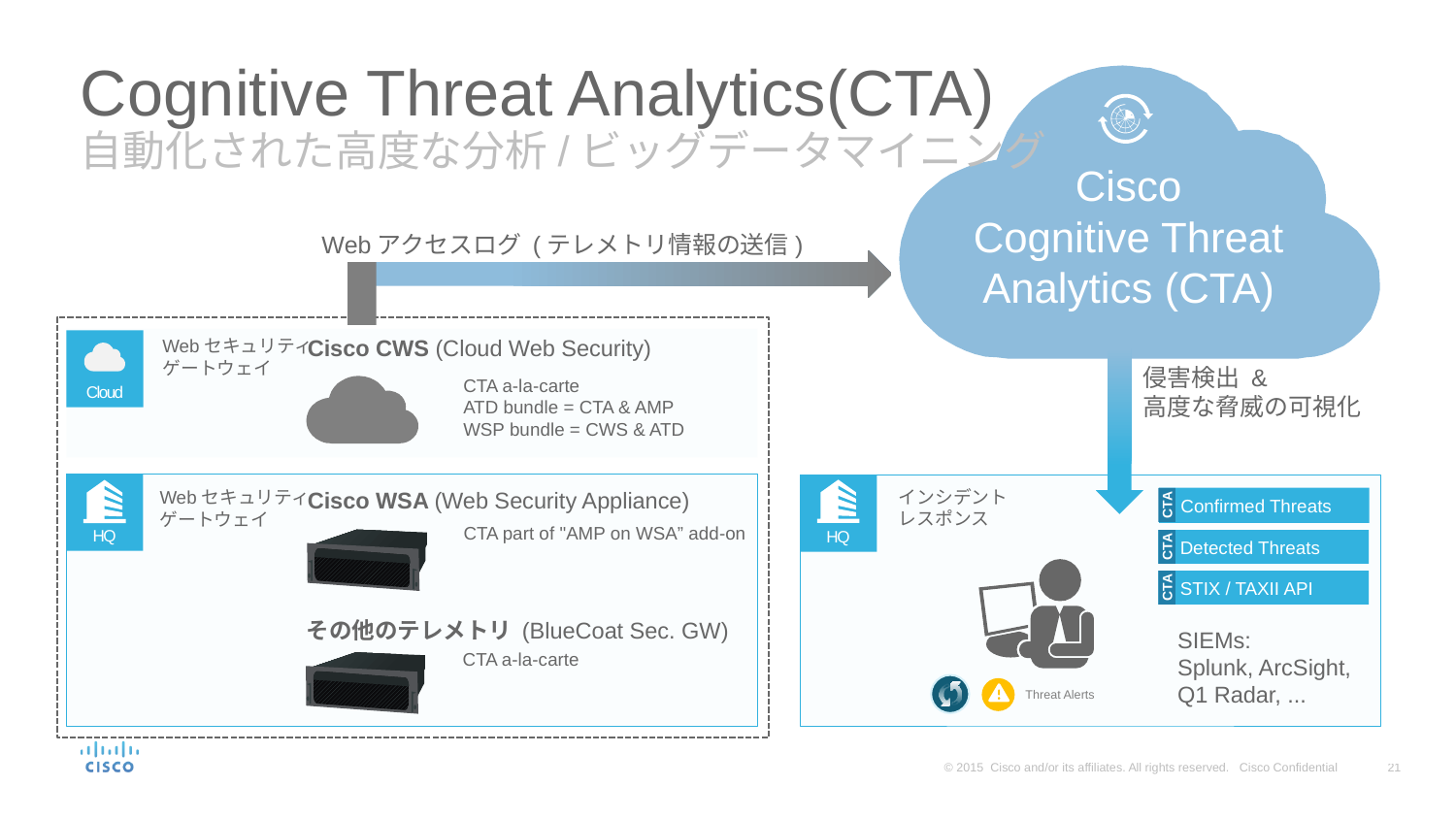

Cognitive Threat Analytics(CTA)
自動化された高度な分析/ビッグデータマイニング

Cisco
Cognitive Threat
Analytics (CTA)
Webアクセスログ (テレメトリ情報の送信)

Cloud
Webセキュリティ
ゲートウェイ
Cisco CWS (Cloud Web Security)

侵害検出 &
高度な脅威の可視化
CTA a-la-carte
ATD bundle = CTA & AMP
WSP bundle = CWS & ATD

HQ

HQ

インシデント
レスポンス
Webセキュリティ
ゲートウェイ
Cisco WSA (Web Security Appliance)
Confirmed Threats
CTA
CTA part of "AMP on WSA” add-on

Detected Threats
CTA

CTA
STIX / TAXII API
その他のテレメトリ (BlueCoat Sec. GW)
SIEMs:
Splunk, ArcSight, Q1 Radar, ...
CTA a-la-carte

Threat Alerts